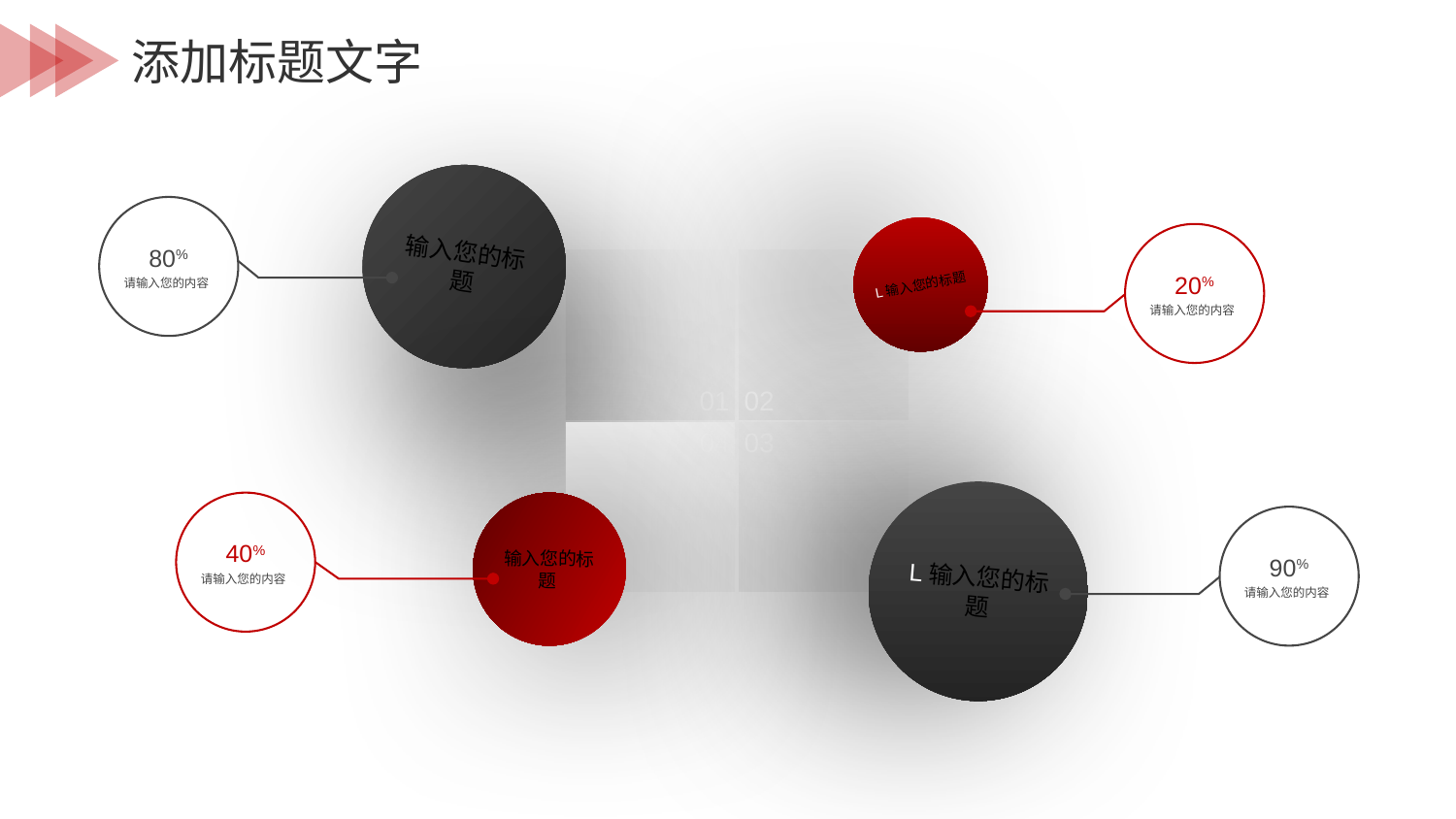

输入您的标题
80%
请输入您的内容
L输入您的标题
20%
请输入您的内容
01
02

04
03
L输入您的标题
40%
请输入您的内容
输入您的标题
90%
请输入您的内容